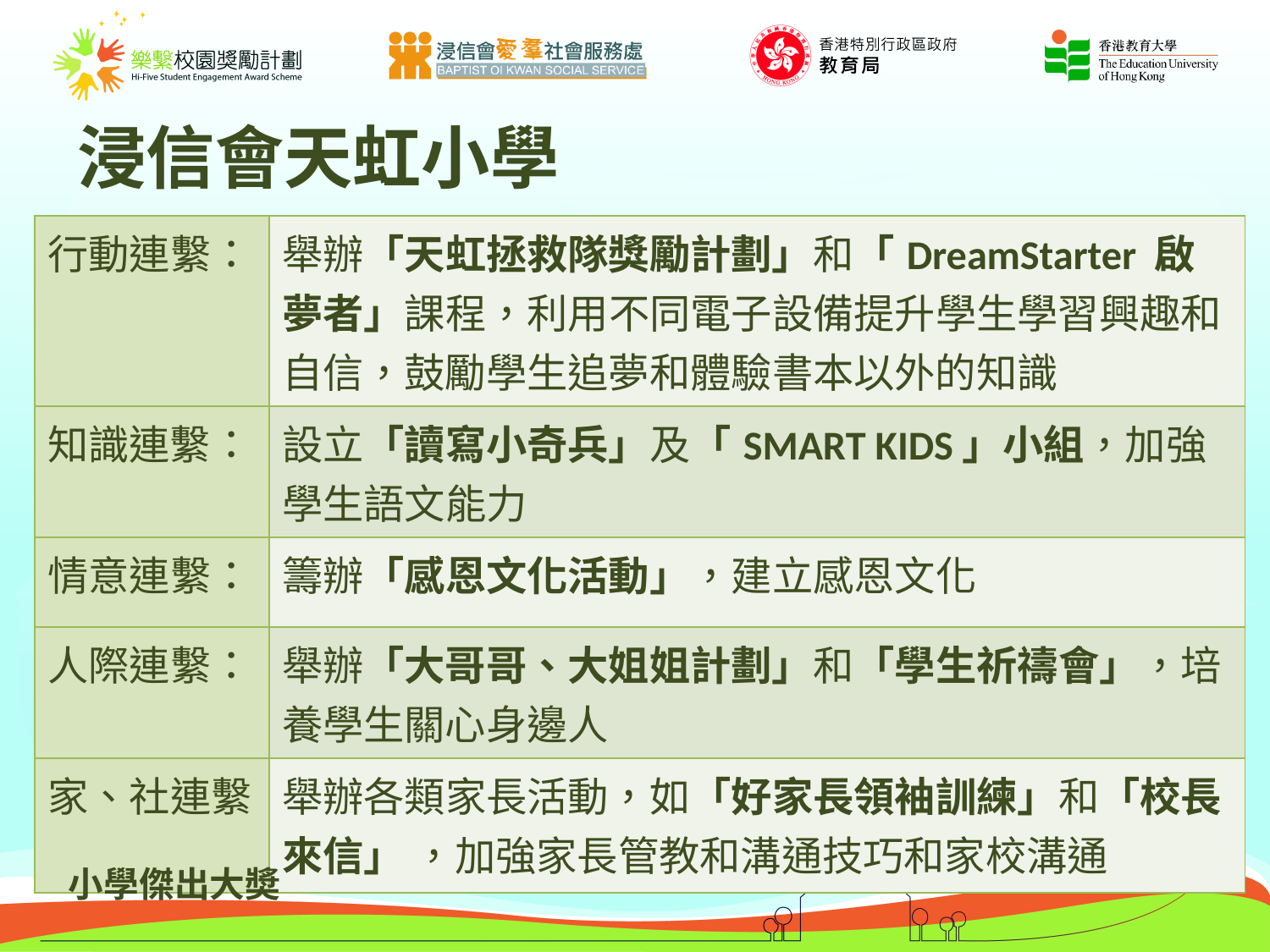

# 浸信會天虹小學
| 行動連繫： | 舉辦「天虹拯救隊獎勵計劃」和「DreamStarter 啟夢者」課程，利用不同電子設備提升學生學習興趣和自信，鼓勵學生追夢和體驗書本以外的知識 |
| --- | --- |
| 知識連繫： | 設立「讀寫小奇兵」及「SMART KIDS」小組，加強學生語文能力 |
| 情意連繫： | 籌辦「感恩文化活動」，建立感恩文化 |
| 人際連繫： | 舉辦「大哥哥、大姐姐計劃」和「學生祈禱會」，培養學生關心身邊人 |
| 家、社連繫： | 舉辦各類家長活動，如「好家長領袖訓練」和「校長來信」 ，加強家長管教和溝通技巧和家校溝通 |
小學傑出大奬